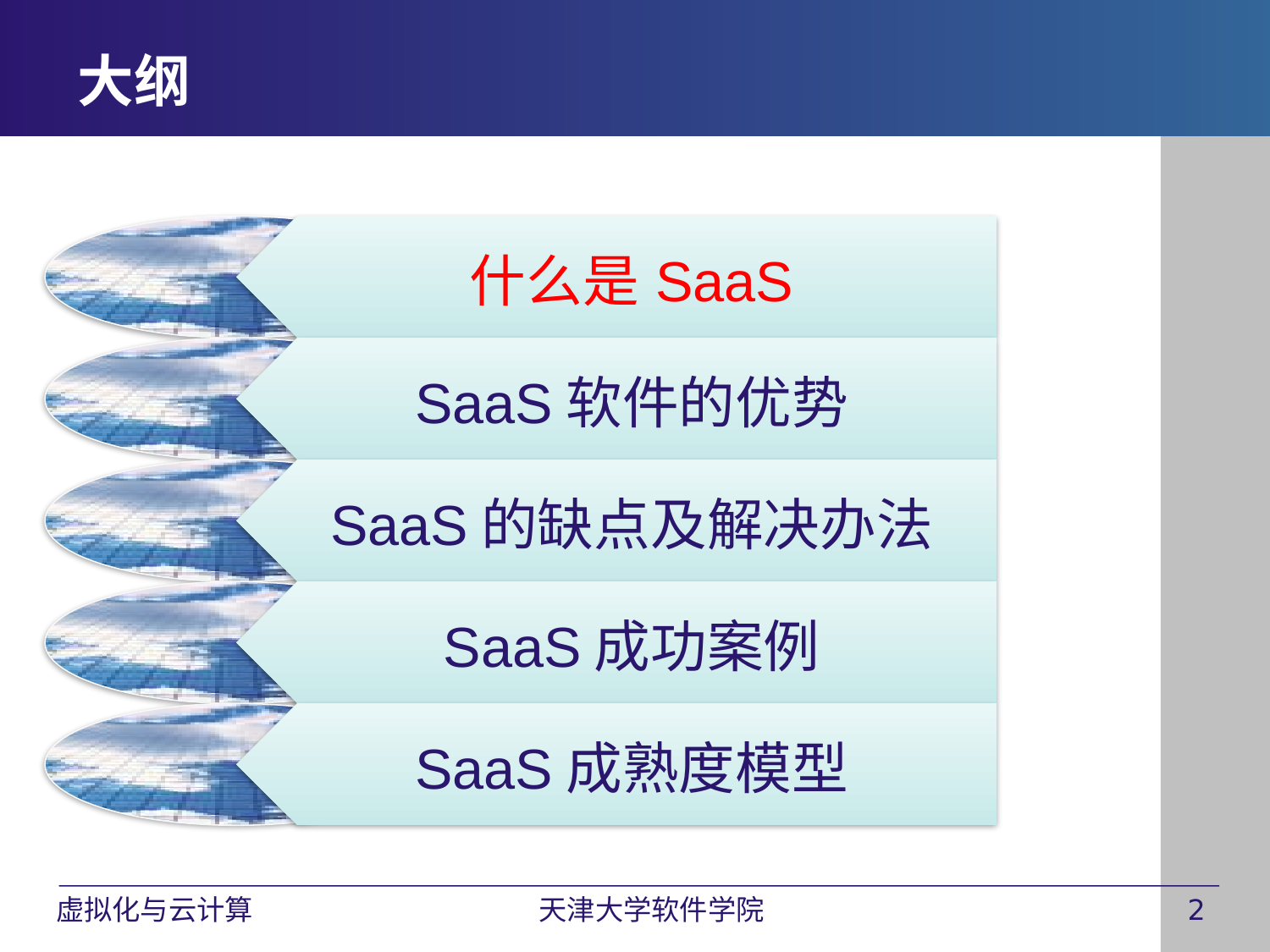

# 大纲
什么是SaaS
SaaS软件的优势
SaaS的缺点及解决办法
SaaS成功案例
SaaS成熟度模型